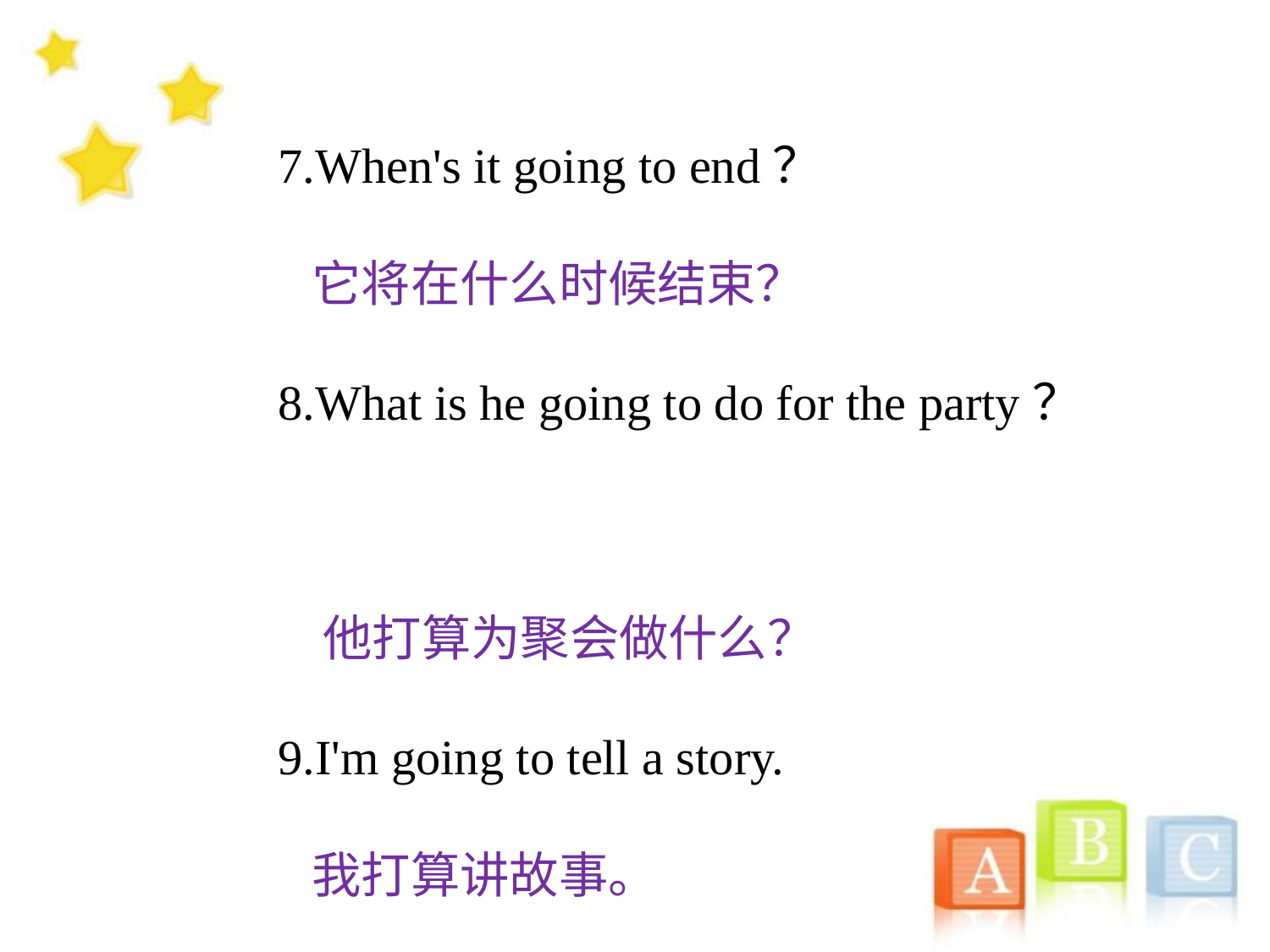

7.When's it going to end？
  它将在什么时候结束？
8.What is he going to do for the party？
   他打算为聚会做什么？
9.I'm going to tell a story.
  我打算讲故事。